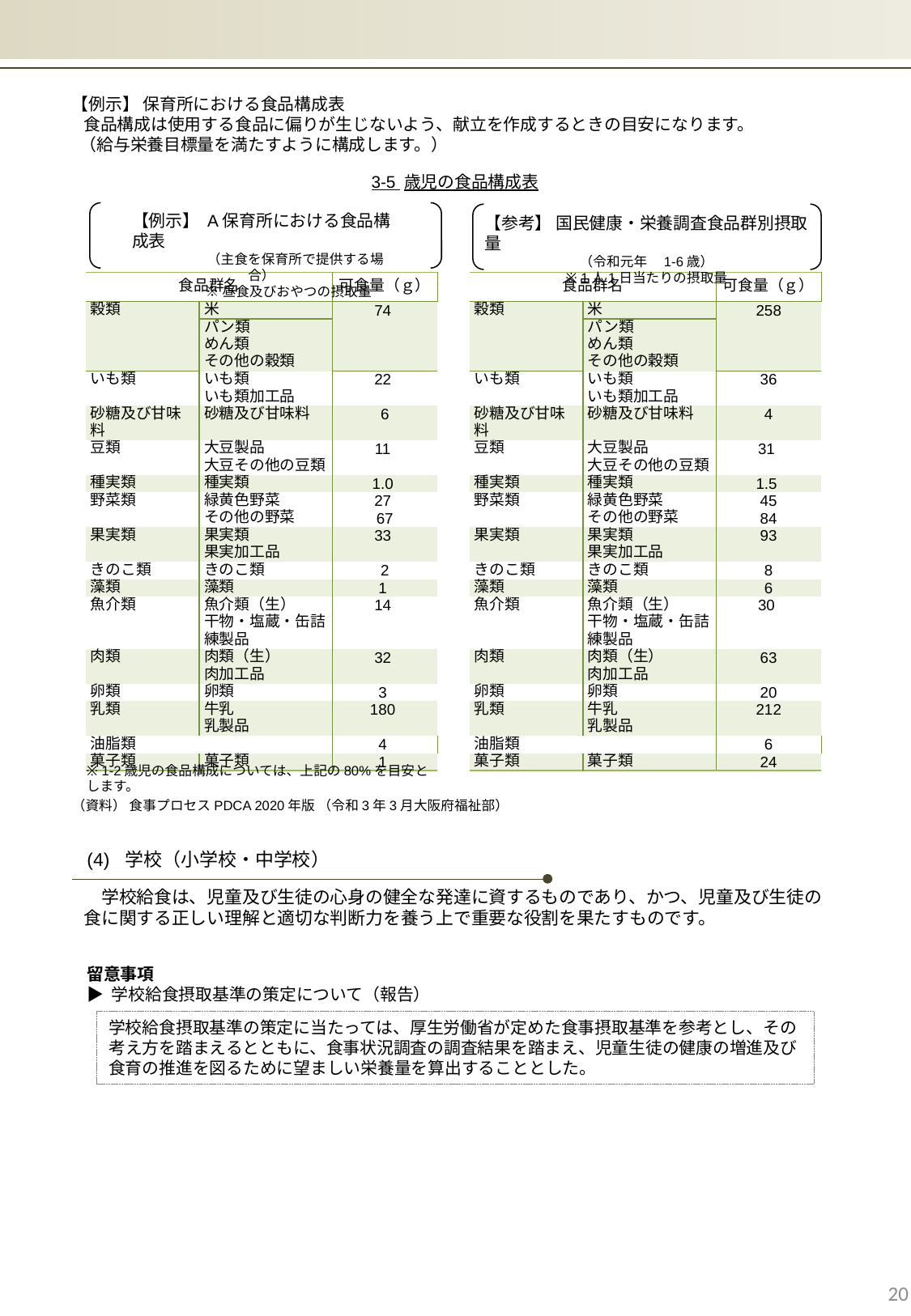

【例示】 保育所における食品構成表
  食品構成は使用する食品に偏りが生じないよう、献立を作成するときの目安になります。
 （給与栄養目標量を満たすように構成します。）
3-5 歳児の食品構成表

【例示】 A保育所における食品構成表
　　　　　（主食を保育所で提供する場合）
　　　　※ 昼食及びおやつの摂取量
【参考】 国民健康・栄養調査食品群別摂取量
（令和元年　1-6歳）
※ 1人1日当たりの摂取量
| 食品群名 |  | 可食量（ｇ） |
| --- | --- | --- |
| 穀類 | 米 | 74 |
|  | パン類 |  |
|  | めん類 |  |
|  | その他の穀類 |  |
| いも類 | いも類 | 22 |
|  | いも類加工品 |  |
| 砂糖及び甘味料 | 砂糖及び甘味料 | 6 |
| 豆類 | 大豆製品 | 11 |
|  | 大豆その他の豆類 |  |
| 種実類 | 種実類 | 1.0 |
| 野菜類 | 緑黄色野菜 | 27 |
|  | その他の野菜 | 67 |
| 果実類 | 果実類 | 33 |
|  | 果実加工品 |  |
| きのこ類 | きのこ類 | 2 |
| 藻類 | 藻類 | 1 |
| 魚介類 | 魚介類（生） | 14 |
|  | 干物・塩蔵・缶詰 |  |
|  | 練製品 |  |
| 肉類 | 肉類（生） | 32 |
|  | 肉加工品 |  |
| 卵類 | 卵類 | 3 |
| 乳類 | 牛乳 | 180 |
|  | 乳製品 |  |
| 油脂類 |  | 4 |
| 菓子類 | 菓子類 | 1 |
| 食品群名 |  | 可食量（ｇ） |
| --- | --- | --- |
| 穀類 | 米 | 258 |
|  | パン類 |  |
|  | めん類 |  |
|  | その他の穀類 |  |
| いも類 | いも類 | 36 |
|  | いも類加工品 |  |
| 砂糖及び甘味料 | 砂糖及び甘味料 | 4 |
| 豆類 | 大豆製品 | 31 |
|  | 大豆その他の豆類 |  |
| 種実類 | 種実類 | 1.5 |
| 野菜類 | 緑黄色野菜 | 45 |
|  | その他の野菜 | 84 |
| 果実類 | 果実類 | 93 |
|  | 果実加工品 |  |
| きのこ類 | きのこ類 | 8 |
| 藻類 | 藻類 | 6 |
| 魚介類 | 魚介類（生） | 30 |
|  | 干物・塩蔵・缶詰 |  |
|  | 練製品 |  |
| 肉類 | 肉類（生） | 63 |
|  | 肉加工品 |  |
| 卵類 | 卵類 | 20 |
| 乳類 | 牛乳 | 212 |
|  | 乳製品 |  |
| 油脂類 |  | 6 |
| 菓子類 | 菓子類 | 24 |
※ 1-2歳児の食品構成については、上記の80%を目安とします。
（資料） 食事プロセスPDCA 2020年版 （令和3年3月大阪府福祉部）
(4)  学校（小学校・中学校）

　学校給食は、児童及び生徒の心身の健全な発達に資するものであり、かつ、児童及び生徒の食に関する正しい理解と適切な判断力を養う上で重要な役割を果たすものです。
留意事項
▶ 学校給食摂取基準の策定について（報告）
学校給食摂取基準の策定に当たっては、厚生労働省が定めた食事摂取基準を参考とし、その考え方を踏まえるとともに、食事状況調査の調査結果を踏まえ、児童生徒の健康の増進及び食育の推進を図るために望ましい栄養量を算出することとした。
20